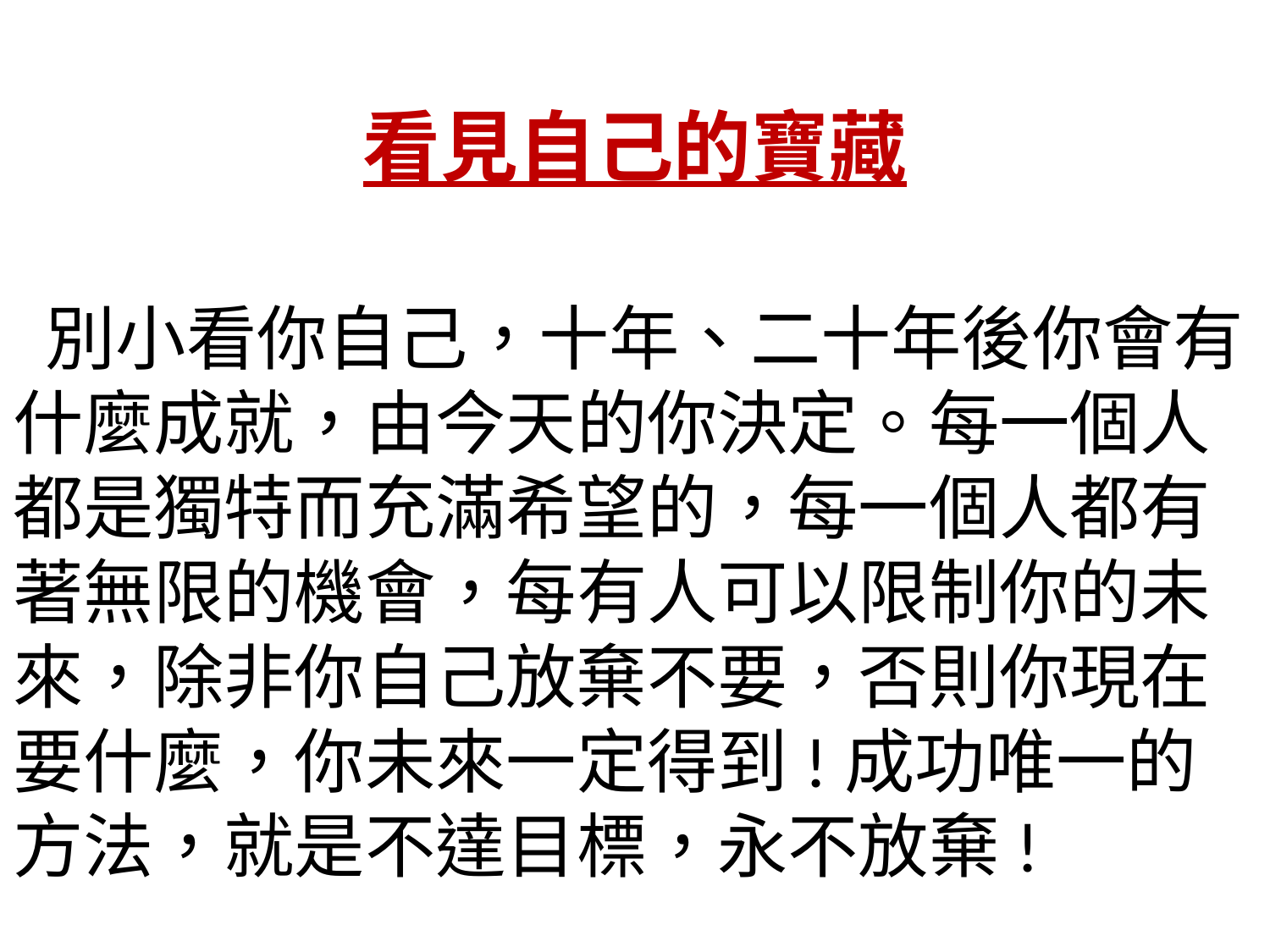

看見自己的寶藏

 別小看你自己，十年、二十年後你會有什麼成就，由今天的你決定。每一個人都是獨特而充滿希望的，每一個人都有著無限的機會，每有人可以限制你的未來，除非你自己放棄不要，否則你現在要什麼，你未來一定得到!成功唯一的方法，就是不達目標，永不放棄!